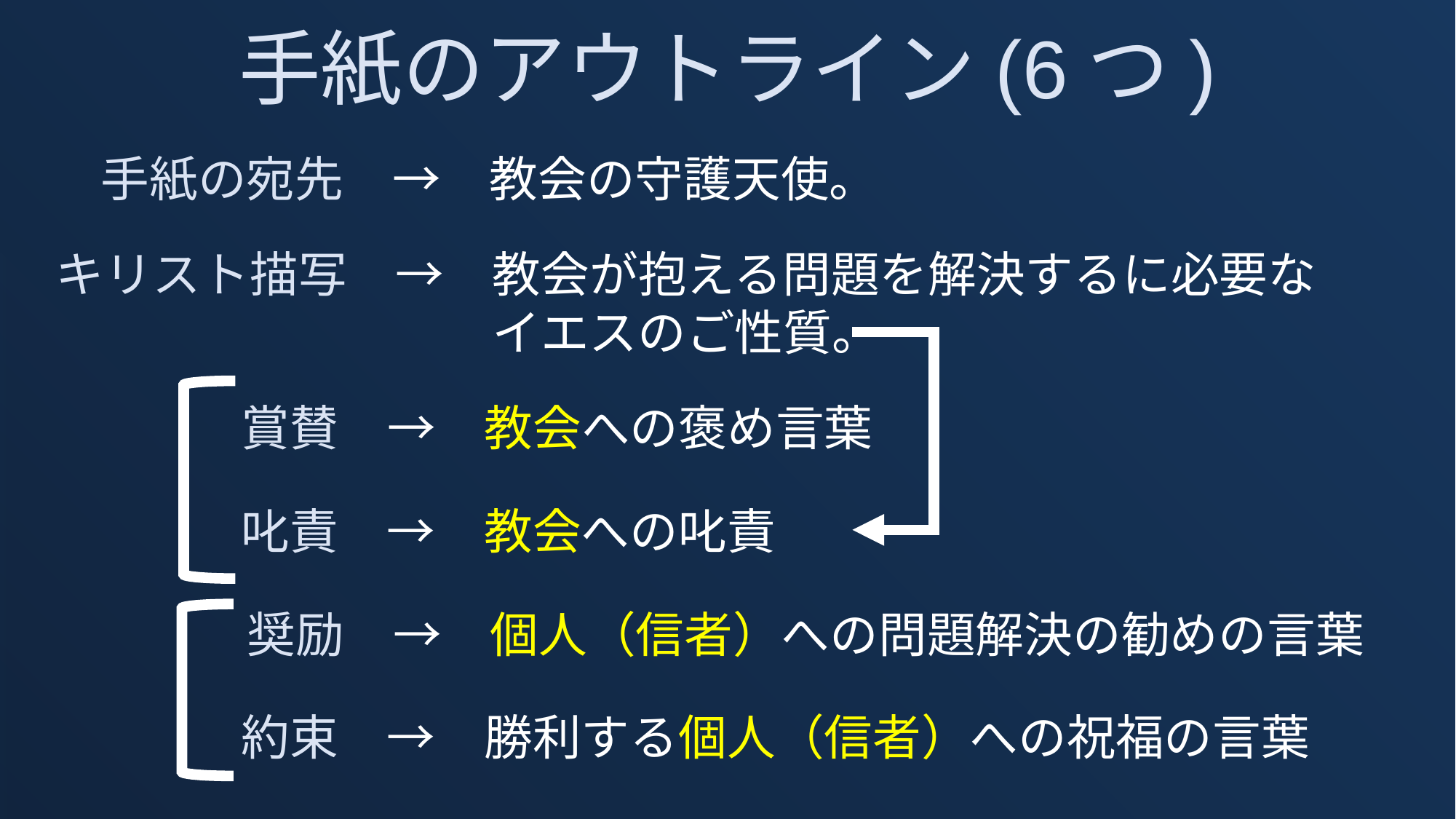

手紙のアウトライン(6つ)
手紙の宛先　→　教会の守護天使。
キリスト描写　→　教会が抱える問題を解決するに必要な
　　　　　　　　　イエスのご性質。

賞賛　→　教会への褒め言葉
叱責　→　教会への叱責
奨励　→　個人（信者）への問題解決の勧めの言葉

約束　→　勝利する個人（信者）への祝福の言葉